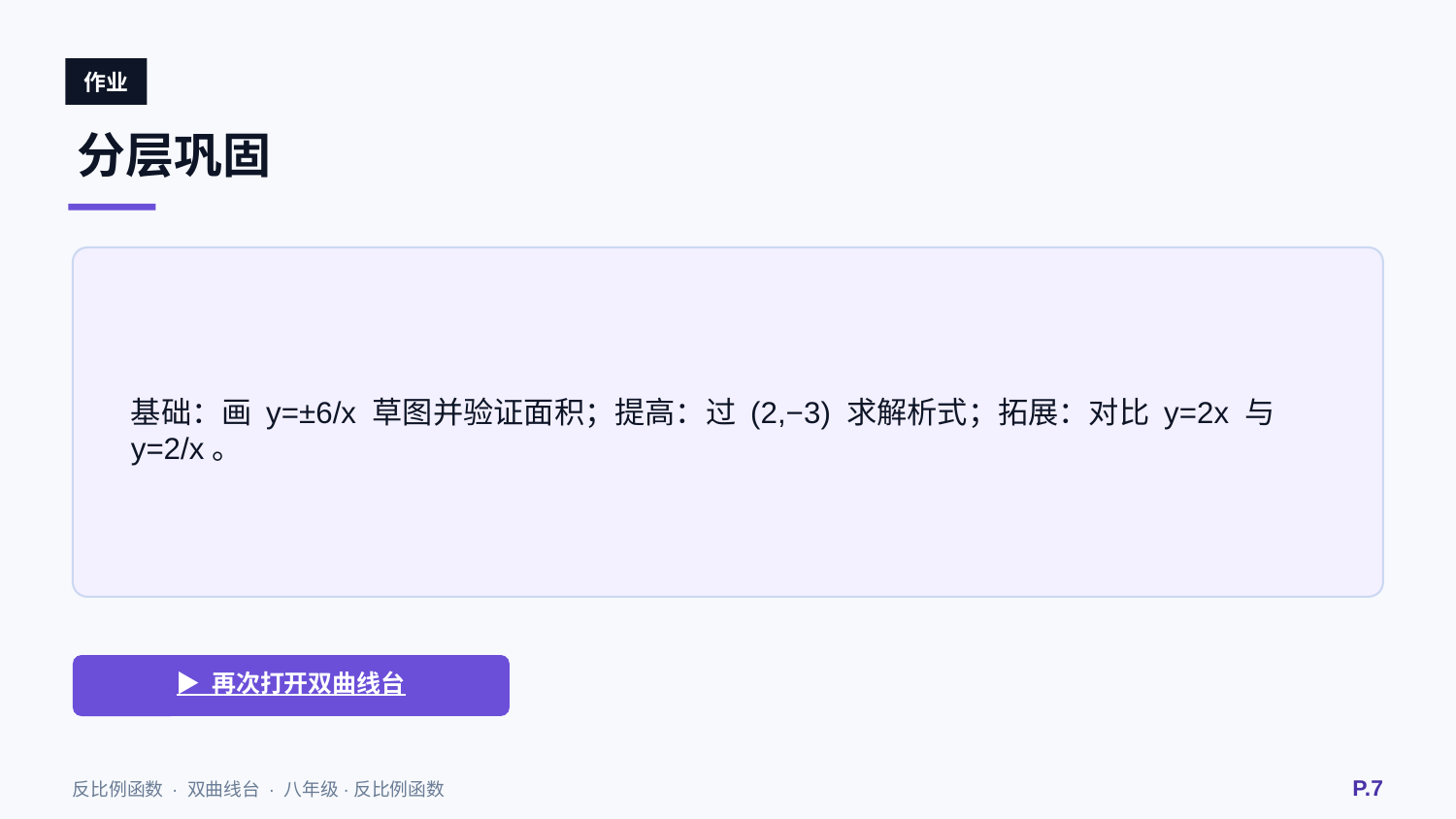

作业

分层巩固

基础：画 y=±6/x 草图并验证面积；提高：过 (2,−3) 求解析式；拓展：对比 y=2x 与 y=2/x。
▶  再次打开双曲线台

P.7
反比例函数 · 双曲线台 · 八年级·反比例函数